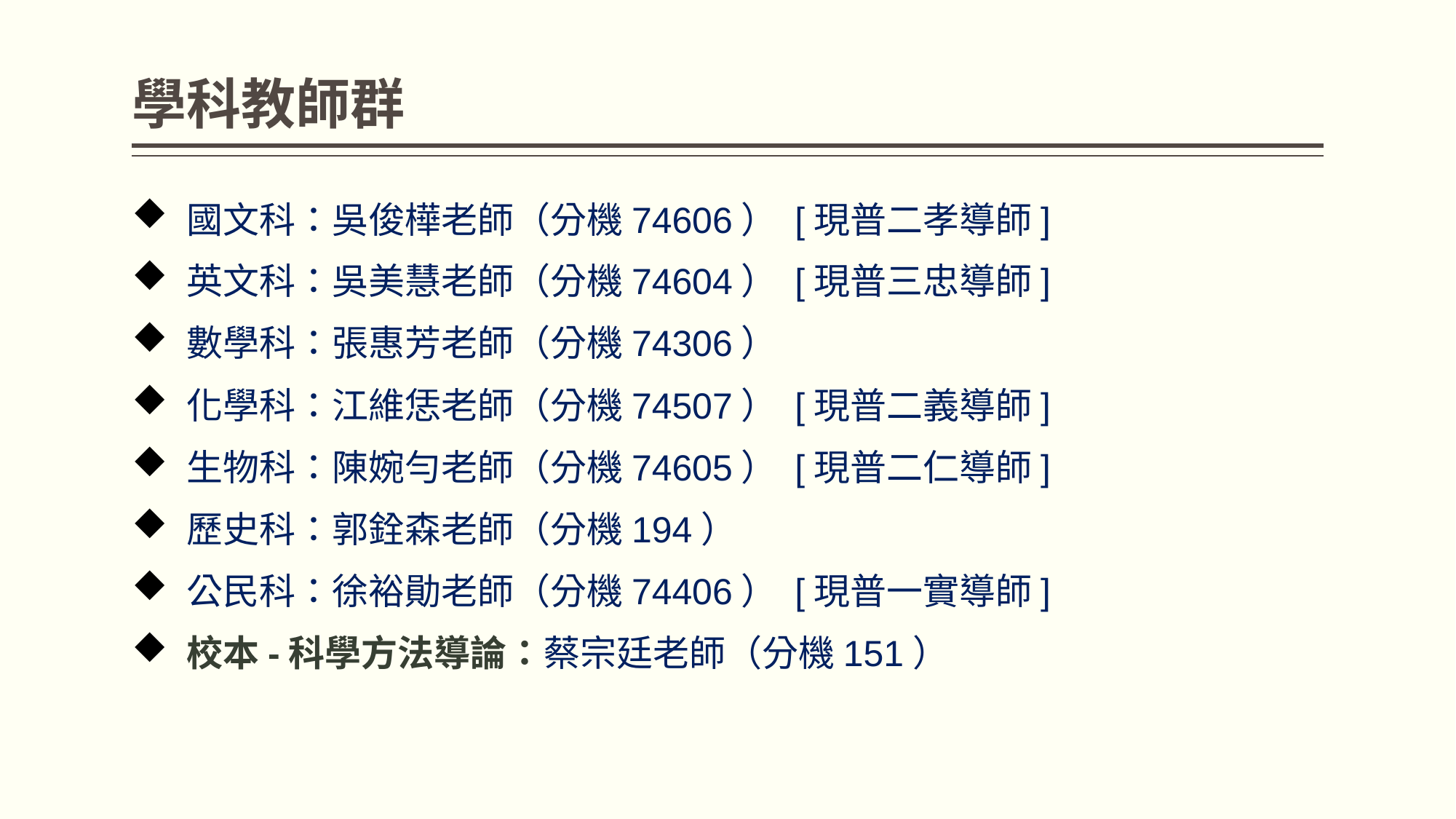

# 學科教師群
國文科：吳俊樺老師（分機74606） [現普二孝導師]
英文科：吳美慧老師（分機74604） [現普三忠導師]
數學科：張惠芳老師（分機74306）
化學科：江維恁老師（分機74507） [現普二義導師]
生物科：陳婉勻老師（分機74605） [現普二仁導師]
歷史科：郭銓森老師（分機194）
公民科：徐裕勛老師（分機74406） [現普一實導師]
校本-科學方法導論：蔡宗廷老師（分機151）